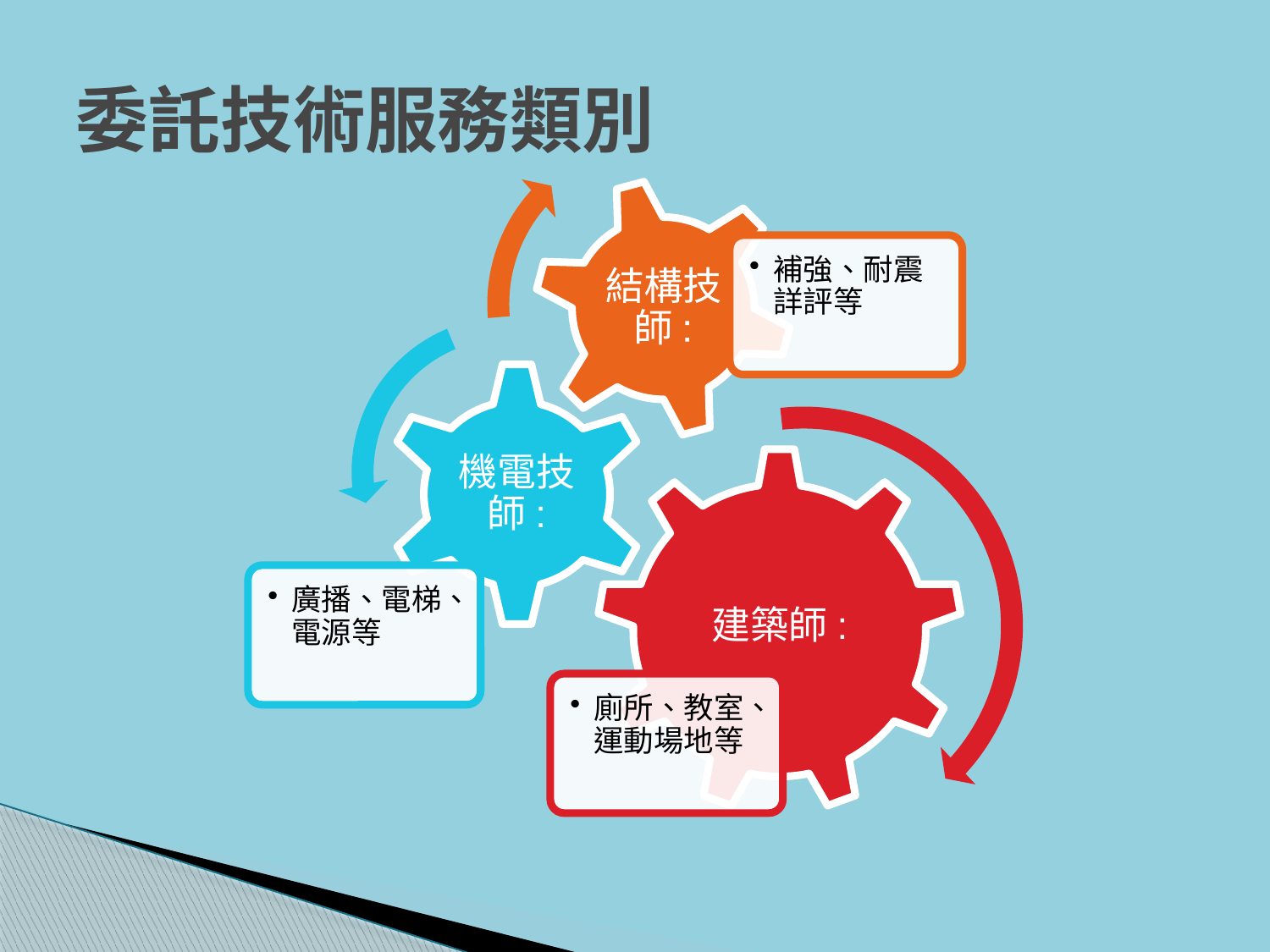

# 委託技術服務類別
建築師:
廁所、教室、運動場地等
機電技師:
廣播、電梯、電源等
結構技師:
補強、耐震詳評等